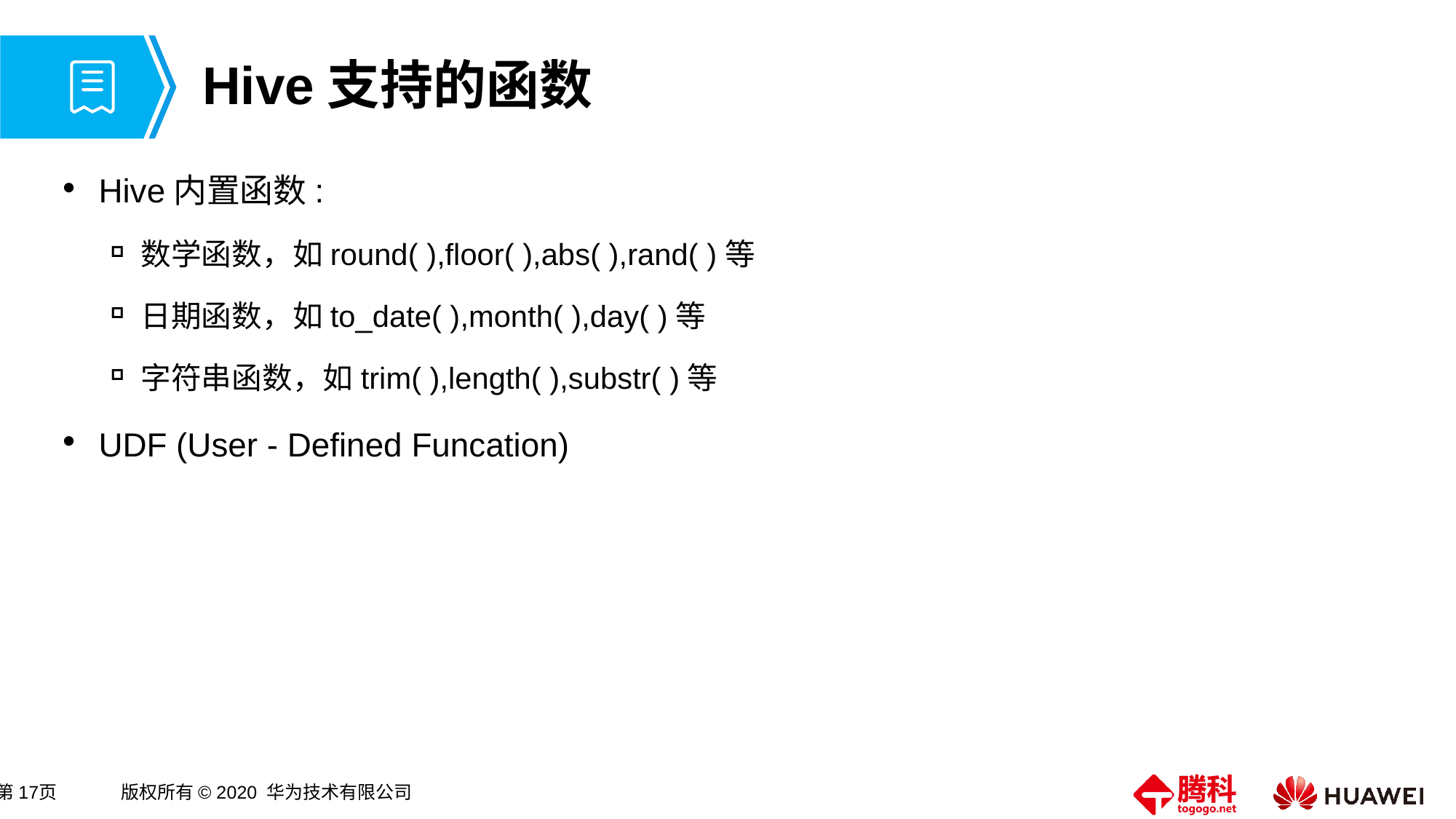

# Hive支持的函数
Hive内置函数:
数学函数，如round( ),floor( ),abs( ),rand( )等
日期函数，如to_date( ),month( ),day( )等
字符串函数，如trim( ),length( ),substr( )等
UDF (User - Defined Funcation)